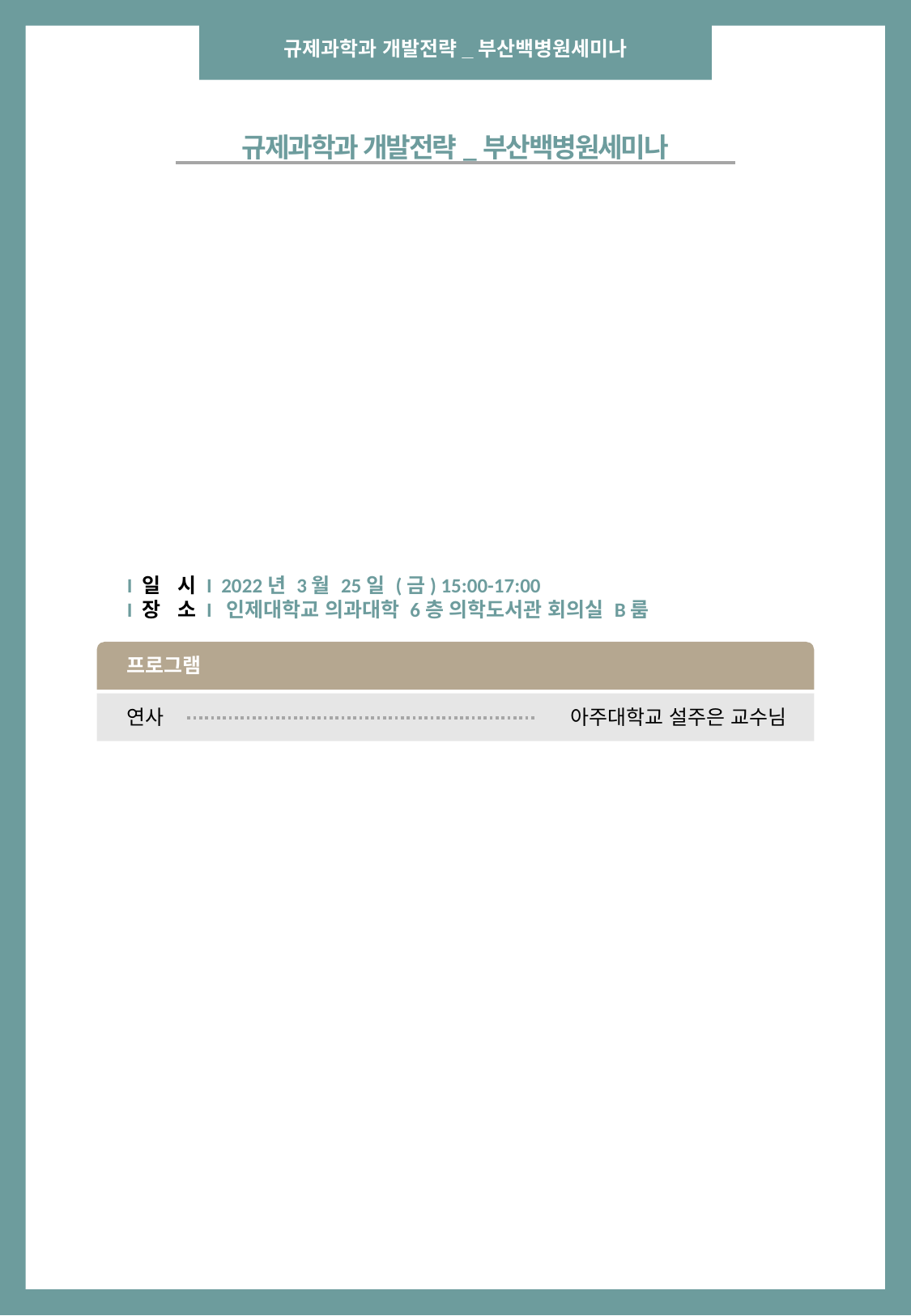

규제과학과 개발전략_부산백병원세미나

규제과학과 개발전략_부산백병원세미나
I 일   시 I  2022년 3월 25일 (금) 15:00-17:00
I 장   소 I  인제대학교 의과대학 6층 의학도서관 회의실 B룸

프로그램

아주대학교 설주은 교수님
연사